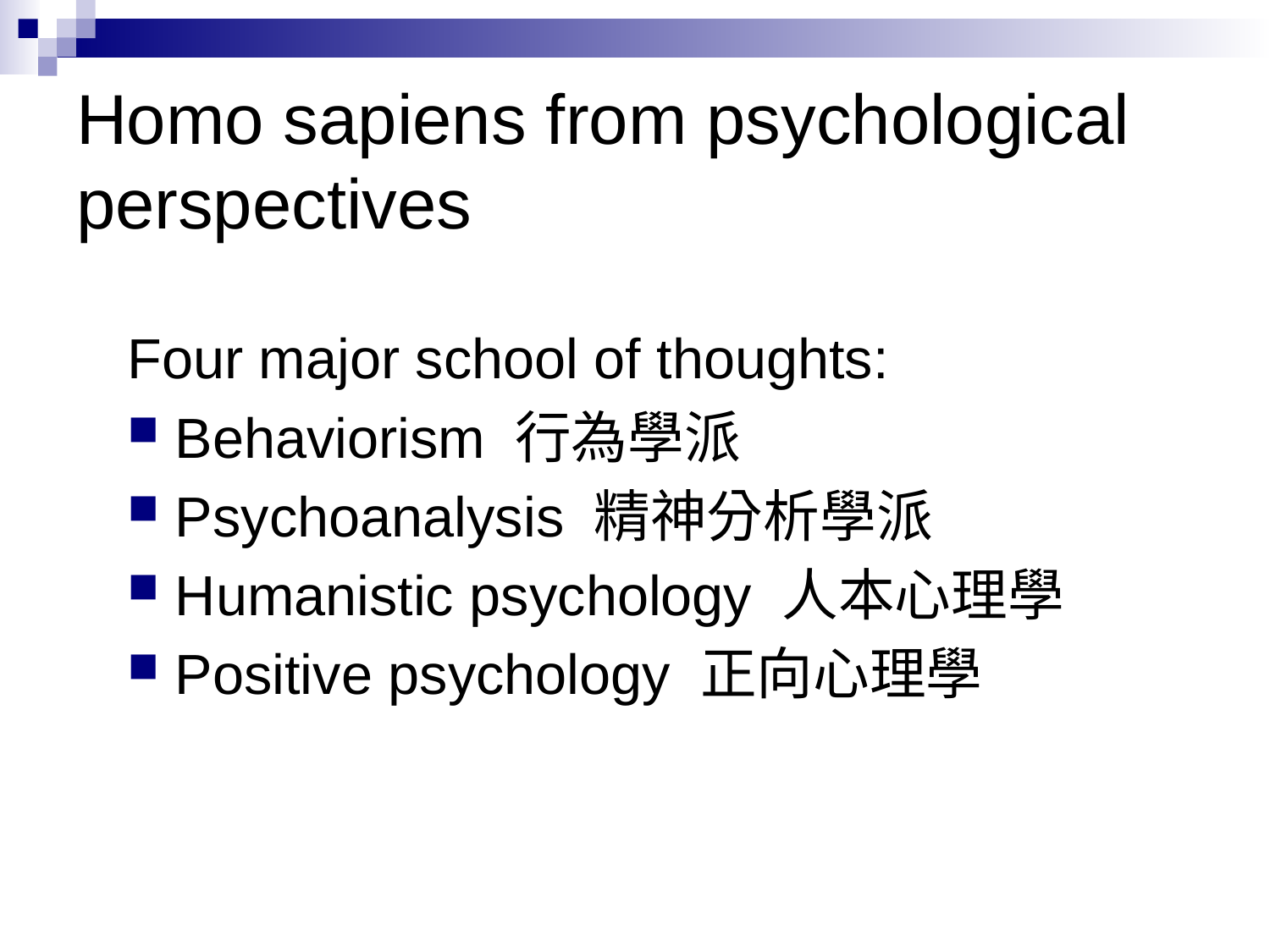

# Homo sapiens from psychological perspectives
Four major school of thoughts:
Behaviorism 行為學派
Psychoanalysis 精神分析學派
Humanistic psychology 人本心理學
Positive psychology 正向心理學